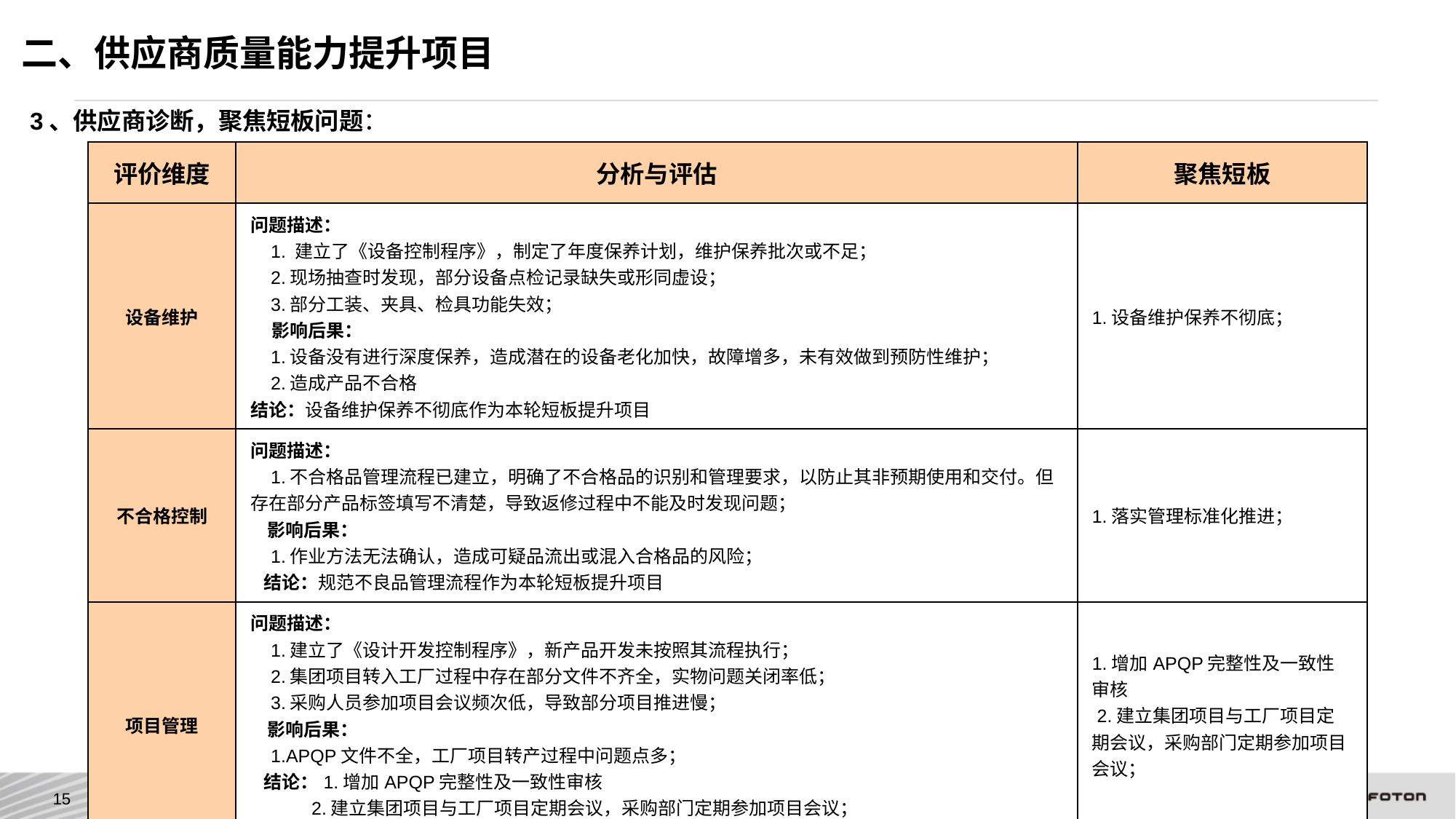

二、供应商质量能力提升项目
3、供应商诊断，聚焦短板问题：
| 评价维度 | 分析与评估 | 聚焦短板 |
| --- | --- | --- |
| 设备维护 | 问题描述： 1. 建立了《设备控制程序》，制定了年度保养计划，维护保养批次或不足； 2.现场抽查时发现，部分设备点检记录缺失或形同虚设； 3.部分工装、夹具、检具功能失效； 影响后果： 1.设备没有进行深度保养，造成潜在的设备老化加快，故障增多，未有效做到预防性维护； 2.造成产品不合格 结论：设备维护保养不彻底作为本轮短板提升项目 | 1.设备维护保养不彻底； |
| 不合格控制 | 问题描述： 1.不合格品管理流程已建立，明确了不合格品的识别和管理要求，以防止其非预期使用和交付。但存在部分产品标签填写不清楚，导致返修过程中不能及时发现问题； 影响后果： 1.作业方法无法确认，造成可疑品流出或混入合格品的风险； 结论：规范不良品管理流程作为本轮短板提升项目 | 1.落实管理标准化推进； |
| 项目管理 | 问题描述： 1.建立了《设计开发控制程序》，新产品开发未按照其流程执行； 2.集团项目转入工厂过程中存在部分文件不齐全，实物问题关闭率低； 3.采购人员参加项目会议频次低，导致部分项目推进慢； 影响后果： 1.APQP文件不全，工厂项目转产过程中问题点多； 结论：1.增加APQP完整性及一致性审核 2.建立集团项目与工厂项目定期会议，采购部门定期参加项目会议； | 1.增加APQP完整性及一致性审核 2.建立集团项目与工厂项目定期会议，采购部门定期参加项目会议； |